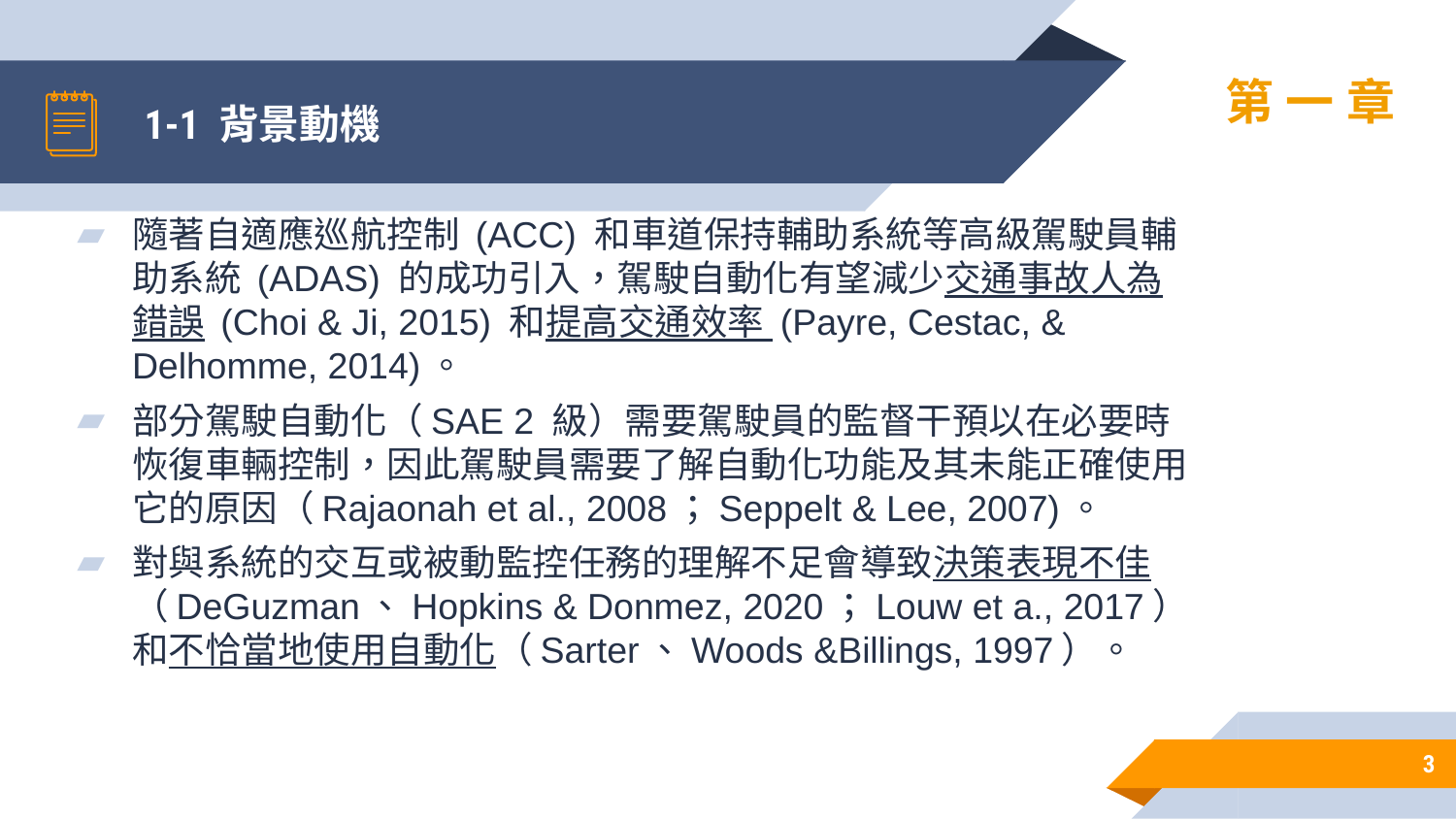

# 1-1 背景動機
第一章

隨著自適應巡航控制 (ACC) 和車道保持輔助系統等高級駕駛員輔助系統 (ADAS) 的成功引入，駕駛自動化有望減少交通事故人為錯誤 (Choi & Ji, 2015) 和提高交通效率 (Payre, Cestac, & Delhomme, 2014)。
部分駕駛自動化（SAE 2 級）需要駕駛員的監督干預以在必要時恢復車輛控制，因此駕駛員需要了解自動化功能及其未能正確使用它的原因（Rajaonah et al., 2008；Seppelt & Lee, 2007)。
對與系統的交互或被動監控任務的理解不足會導致決策表現不佳（DeGuzman、Hopkins & Donmez, 2020；Louw et a., 2017）和不恰當地使用自動化（Sarter、Woods &Billings, 1997）。
3